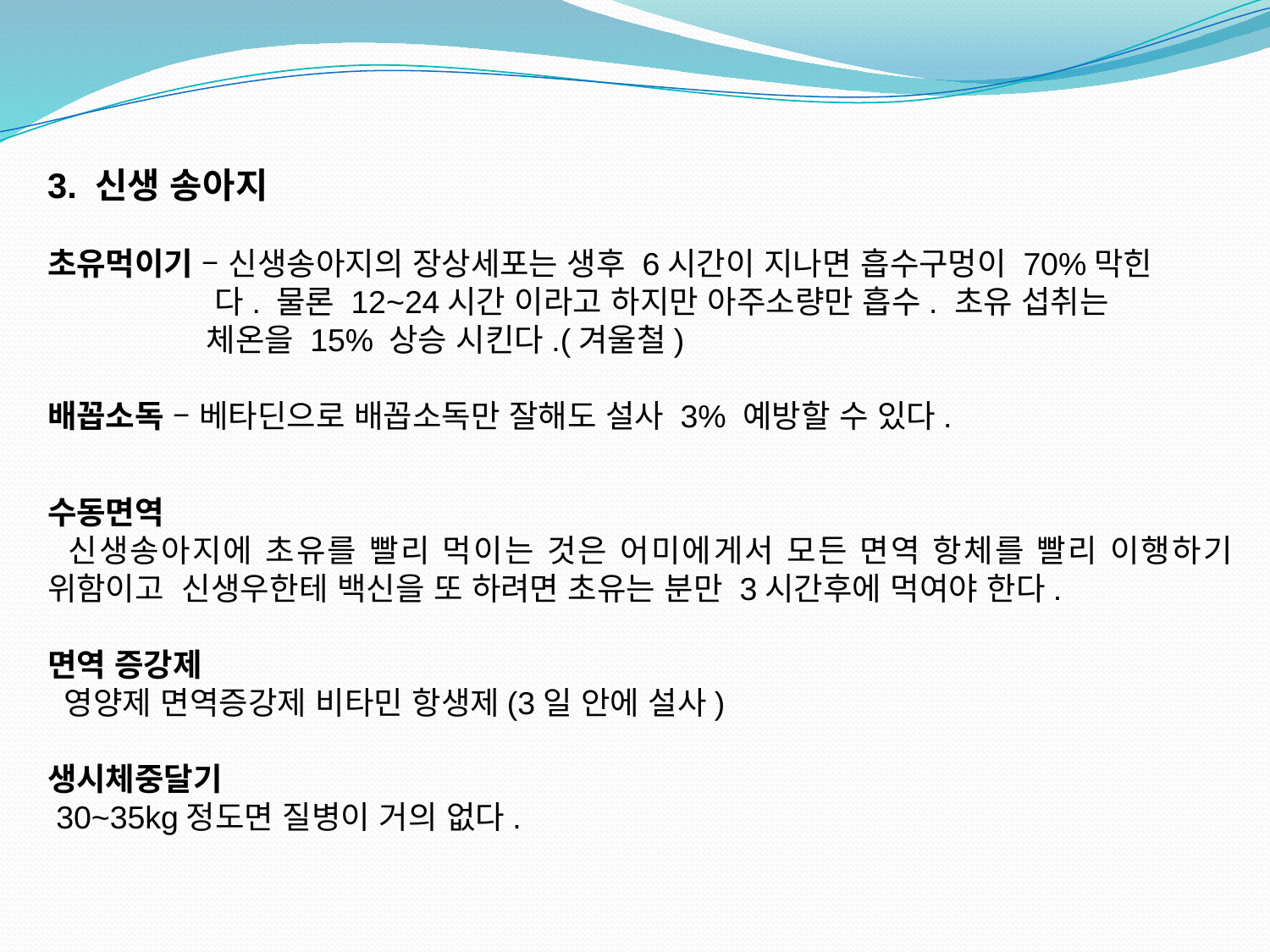

3. 신생 송아지

초유먹이기 – 신생송아지의 장상세포는 생후 6시간이 지나면 흡수구멍이 70%막힌
                  다. 물론 12~24시간 이라고 하지만 아주소량만 흡수. 초유 섭취는
                 체온을 15% 상승 시킨다.(겨울철)

배꼽소독 – 베타딘으로 배꼽소독만 잘해도 설사 3% 예방할 수 있다.

수동면역
 신생송아지에 초유를 빨리 먹이는 것은 어미에게서 모든 면역 항체를 빨리 이행하기 위함이고  신생우한테 백신을 또 하려면 초유는 분만 3시간후에 먹여야 한다.

면역 증강제
 영양제 면역증강제 비타민 항생제(3일 안에 설사)

생시체중달기
 30~35kg정도면 질병이 거의 없다.